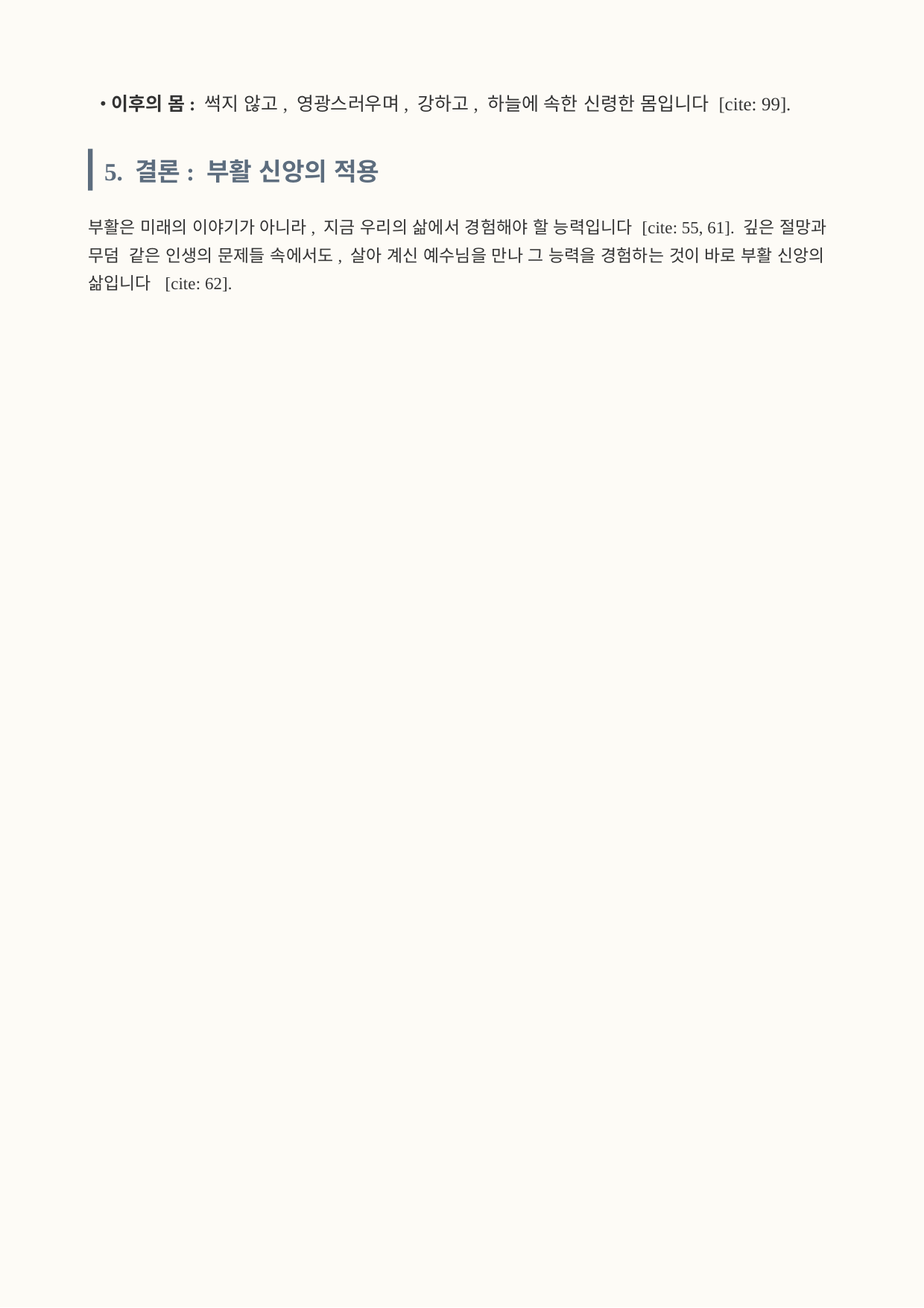

이후의 몸: 썩지 않고, 영광스러우며, 강하고, 하늘에 속한 신령한 몸입니다 [cite: 99].

5. 결론: 부활 신앙의 적용
부활은 미래의 이야기가 아니라, 지금 우리의 삶에서 경험해야 할 능력입니다 [cite: 55, 61]. 깊은 절망과 무덤  같은 인생의 문제들 속에서도, 살아 계신 예수님을 만나 그 능력을 경험하는 것이 바로 부활 신앙의 삶입니다  [cite: 62].